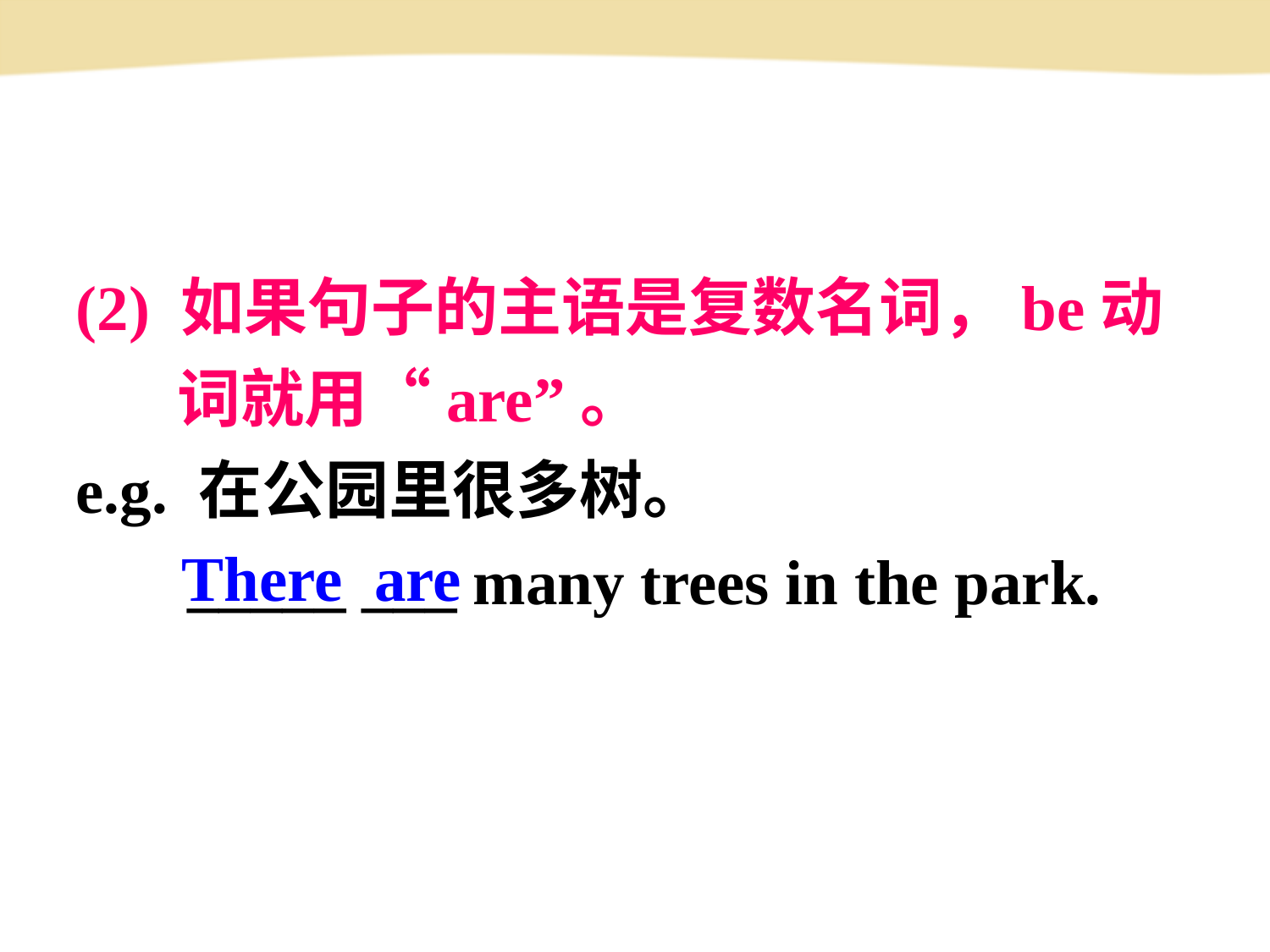

(2) 如果句子的主语是复数名词，be动
      词就用“are”。
e.g. 在公园里很多树。
       _____ ___ many trees in the park.
There  are